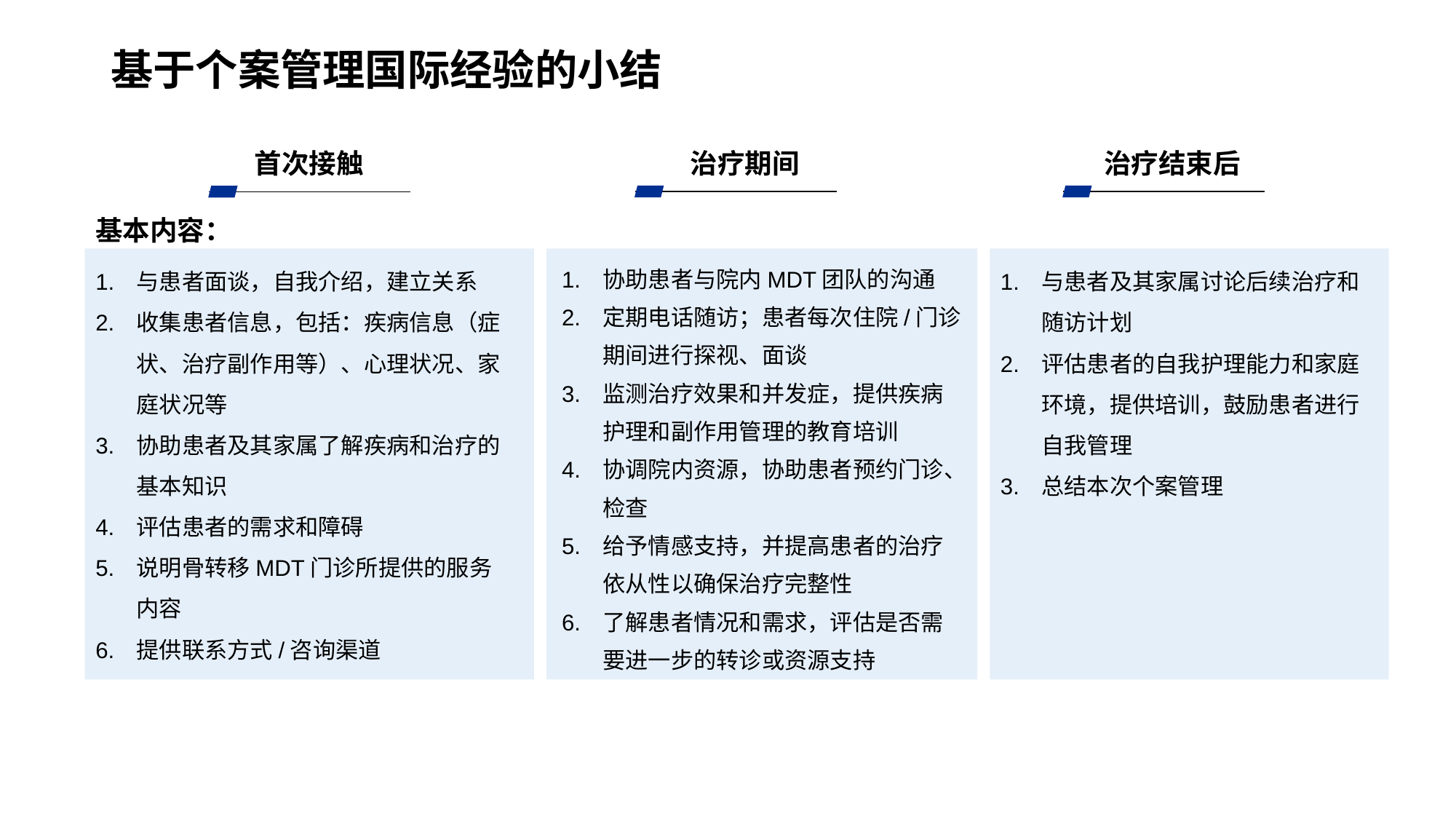

# 基于个案管理国际经验的小结
首次接触
治疗期间
治疗结束后

基本内容：

与患者面谈，自我介绍，建立关系
收集患者信息，包括：疾病信息（症状、治疗副作用等）、心理状况、家庭状况等
协助患者及其家属了解疾病和治疗的基本知识
评估患者的需求和障碍
说明骨转移MDT门诊所提供的服务内容
提供联系方式/咨询渠道
协助患者与院内MDT团队的沟通
定期电话随访；患者每次住院/门诊期间进行探视、面谈
监测治疗效果和并发症，提供疾病护理和副作用管理的教育培训
协调院内资源，协助患者预约门诊、检查
给予情感支持，并提高患者的治疗依从性以确保治疗完整性
了解患者情况和需求，评估是否需要进一步的转诊或资源支持

与患者及其家属讨论后续治疗和随访计划
评估患者的自我护理能力和家庭环境，提供培训，鼓励患者进行自我管理
总结本次个案管理